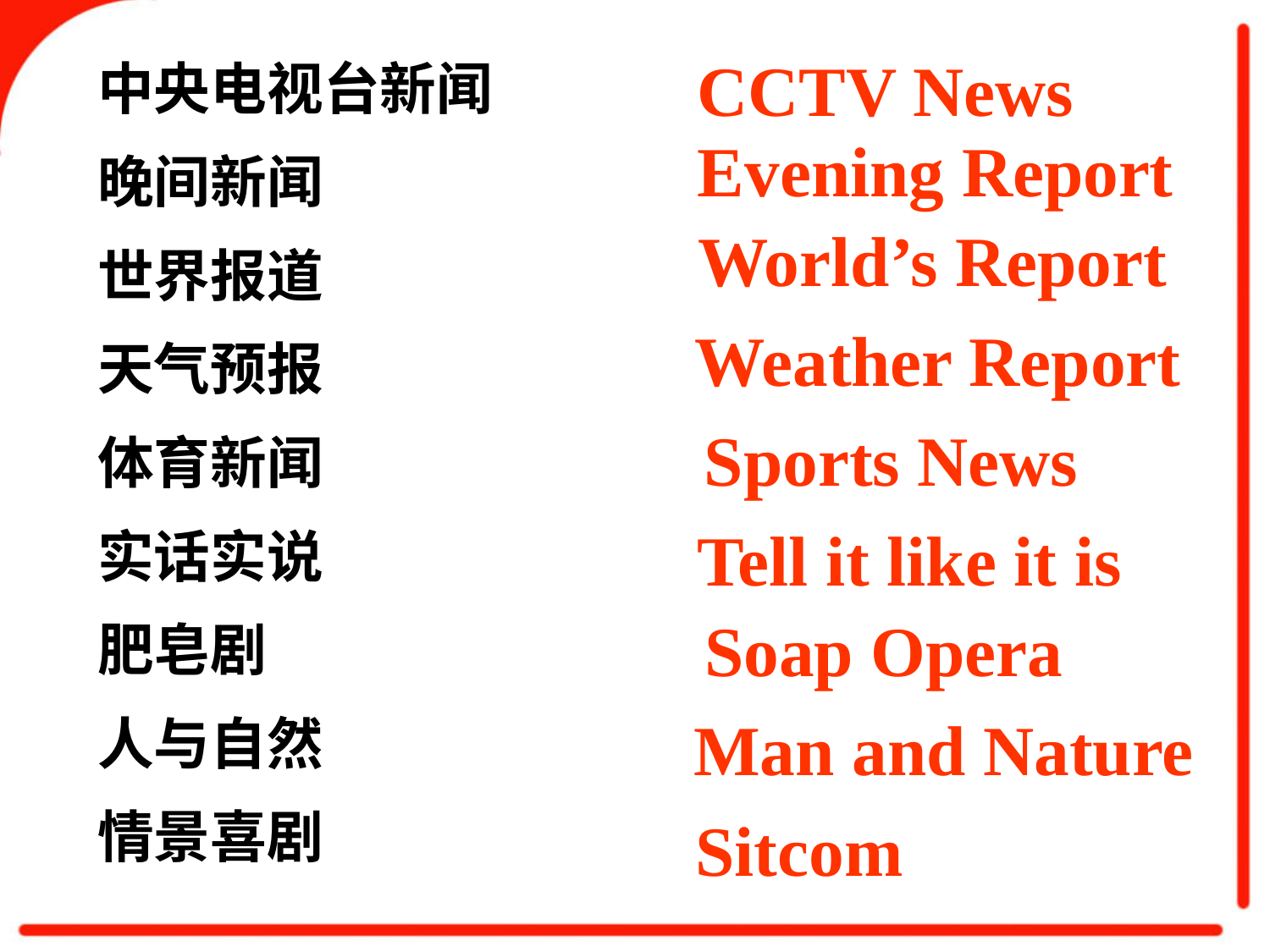

中央电视台新闻
晚间新闻
世界报道
天气预报
体育新闻
实话实说
肥皂剧
人与自然
情景喜剧
#
CCTV News
Evening Report

World’s Report
Weather Report
Sports News
Tell it like it is
Soap Opera
Man and Nature
 Sitcom